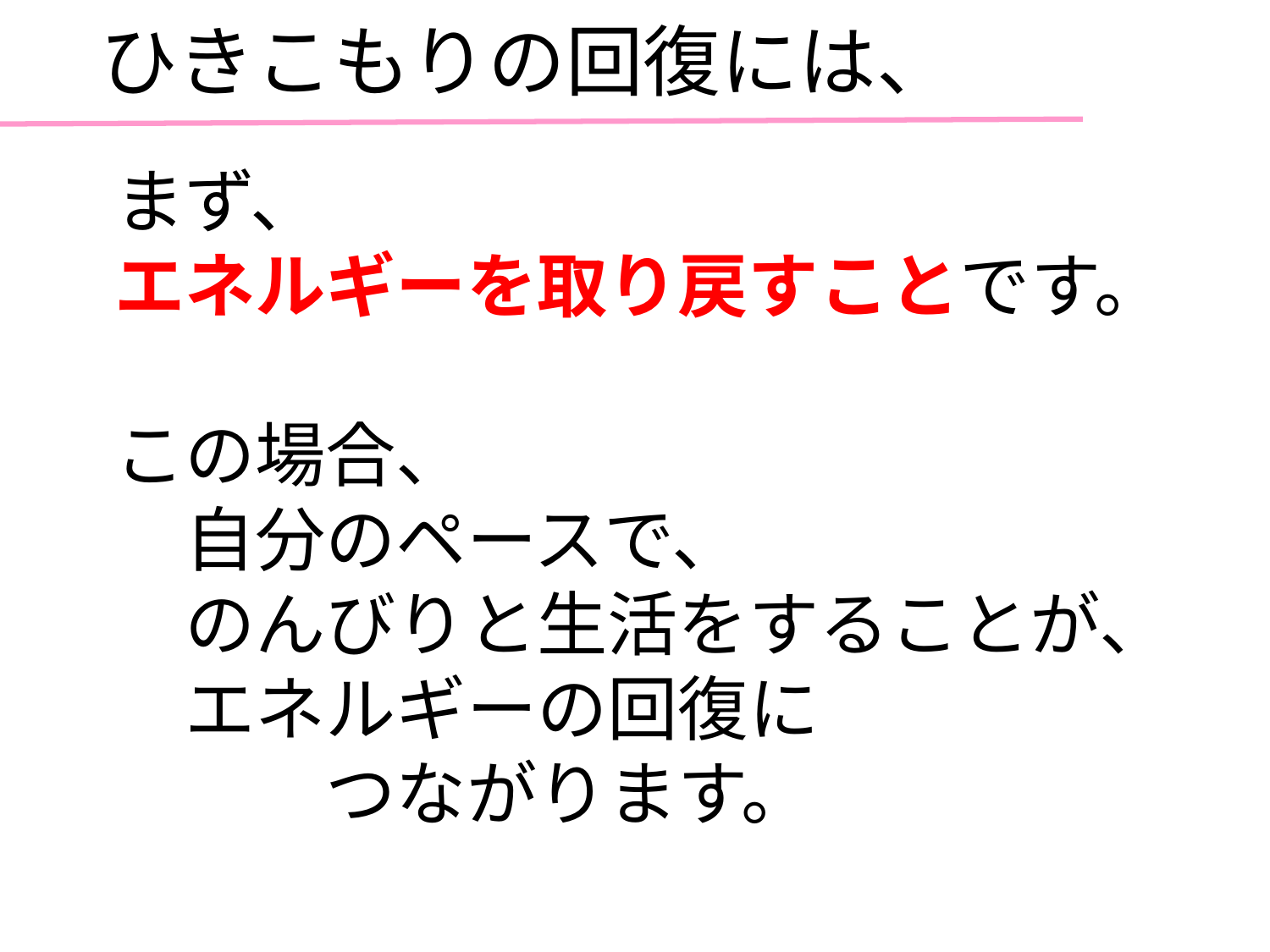

# ひきこもりの回復には、
まず、
エネルギーを取り戻すことです。

この場合、
　自分のペースで、
　のんびりと生活をすることが、
　エネルギーの回復に
　　　つながります。